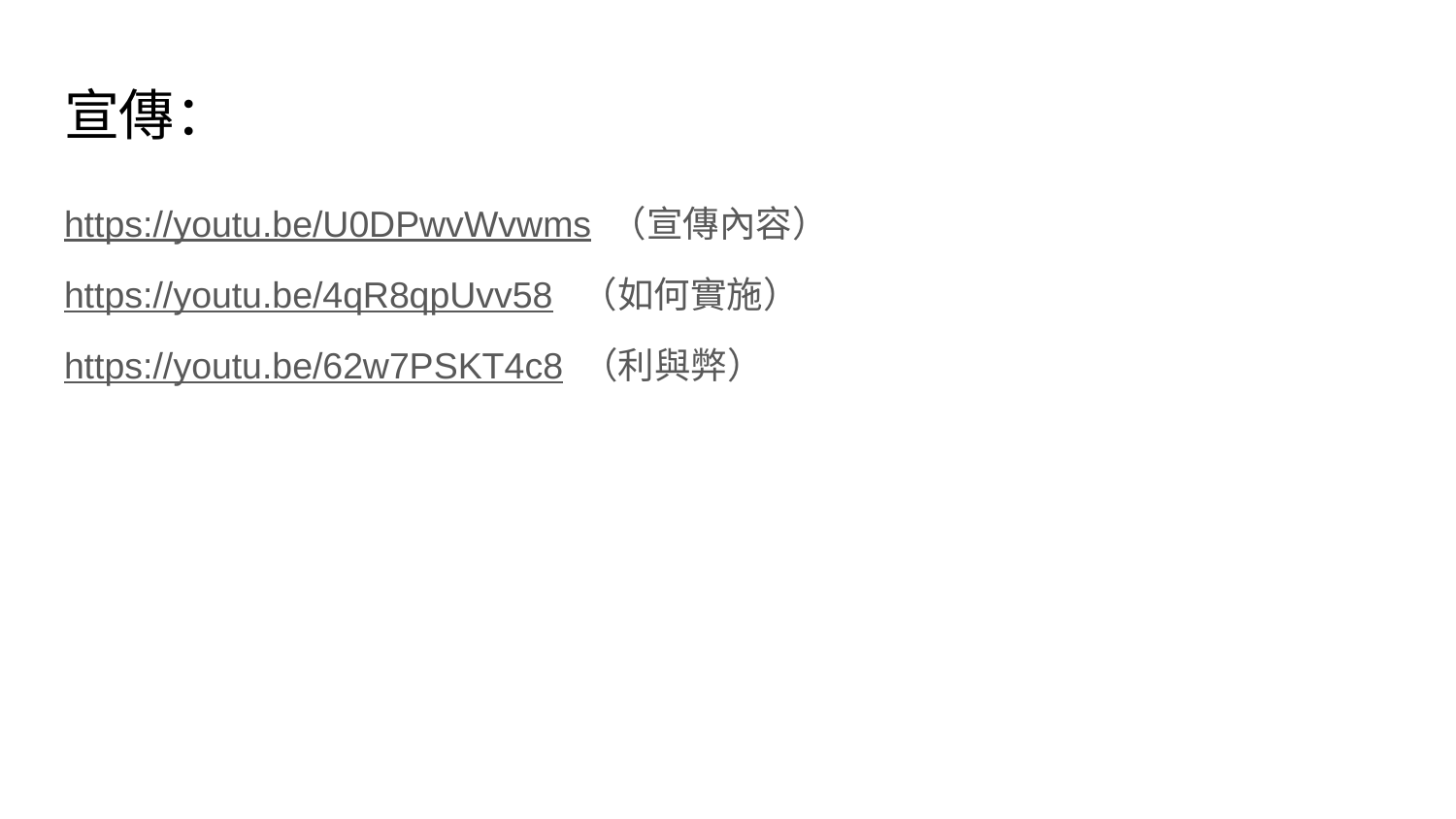

# 宣傳：
https://youtu.be/U0DPwvWvwms （宣傳內容）
https://youtu.be/4qR8qpUvv58  （如何實施）
https://youtu.be/62w7PSKT4c8 （利與弊）